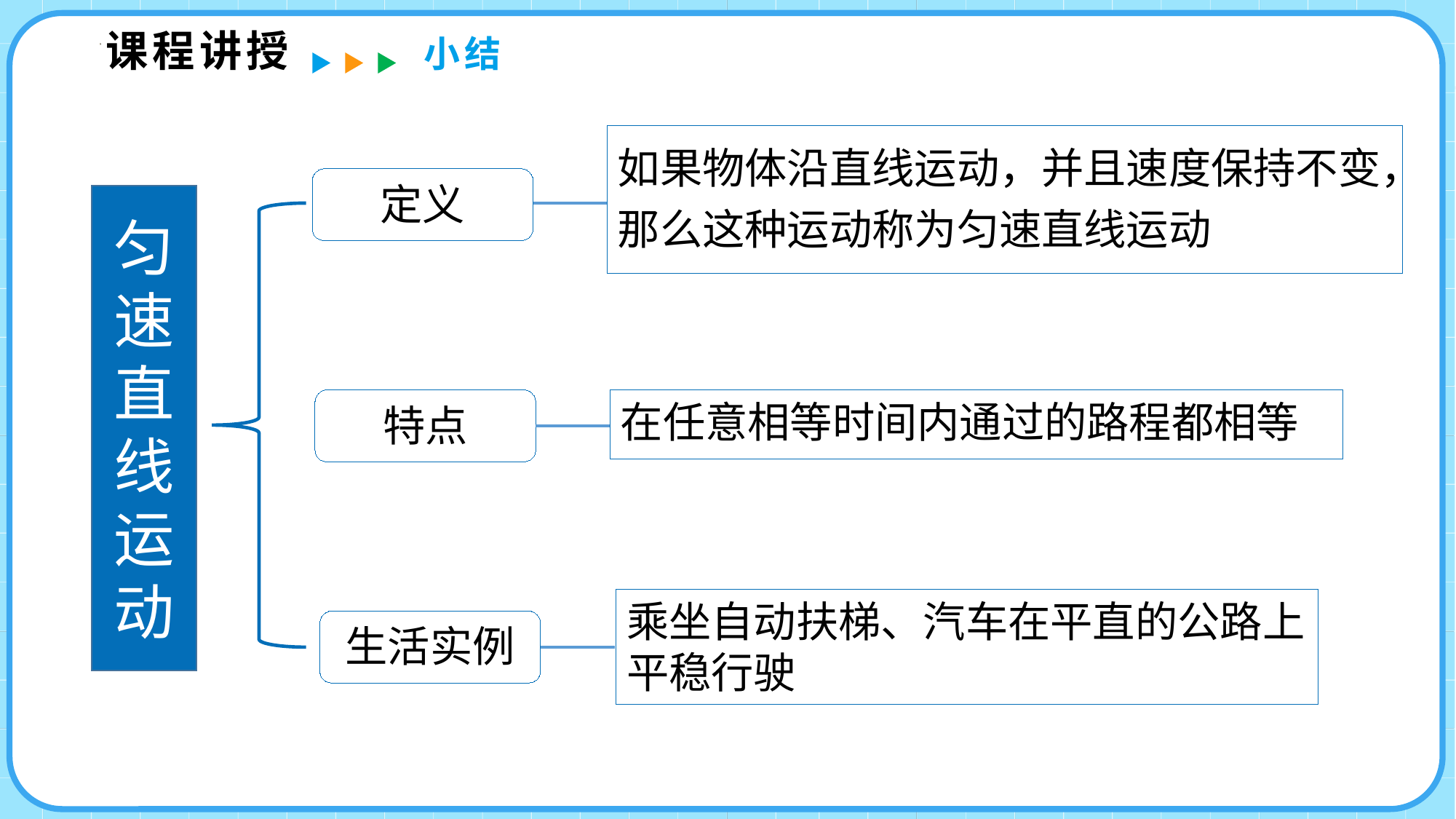

课程讲授
小结

如果物体沿直线运动，并且速度保持不变，那么这种运动称为匀速直线运动
定义
匀速直线运动

特点
在任意相等时间内通过的路程都相等

乘坐自动扶梯、汽车在平直的公路上平稳行驶
生活实例